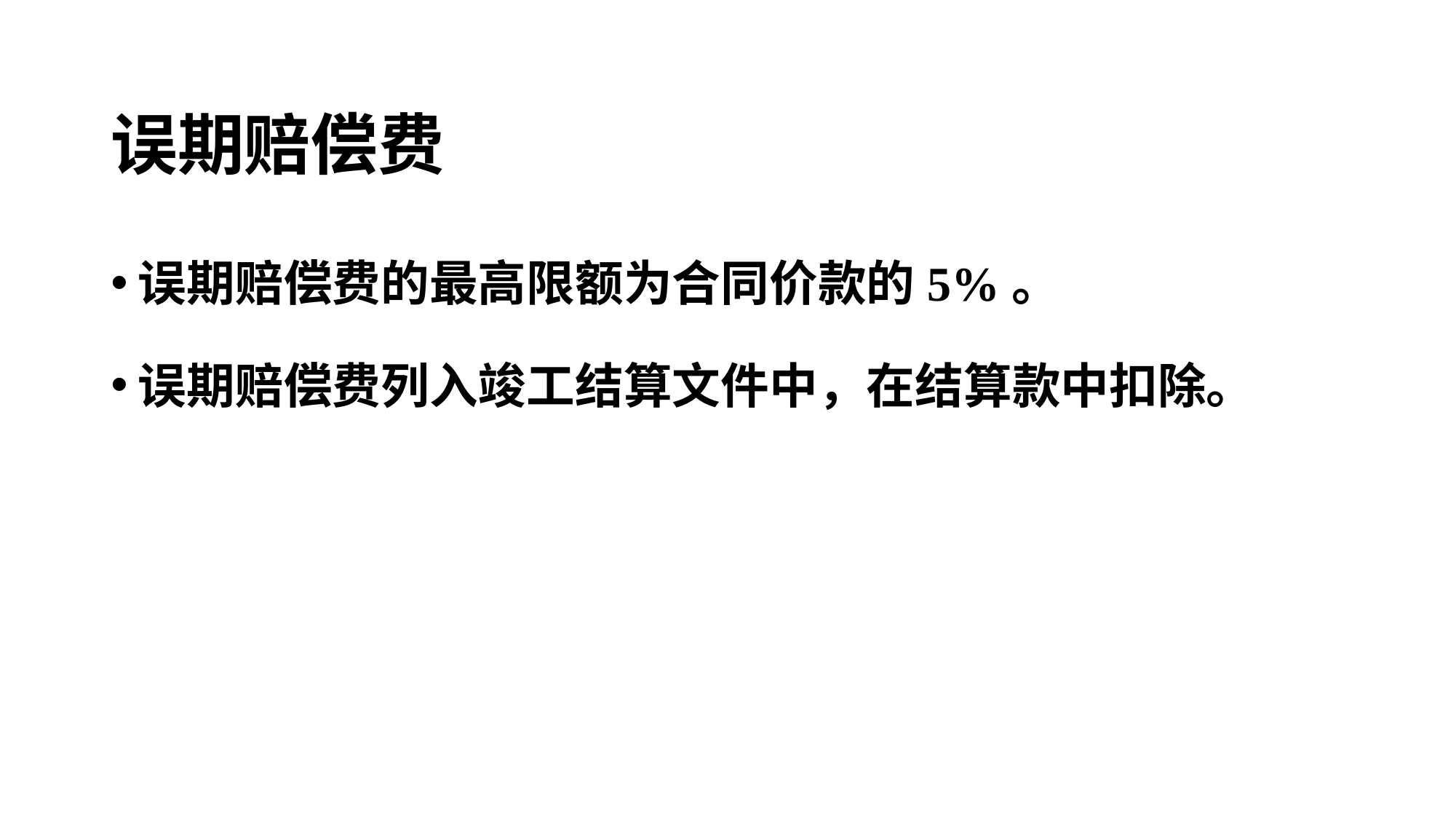

# 误期赔偿费
误期赔偿费的最高限额为合同价款的5%。
误期赔偿费列入竣工结算文件中，在结算款中扣除。